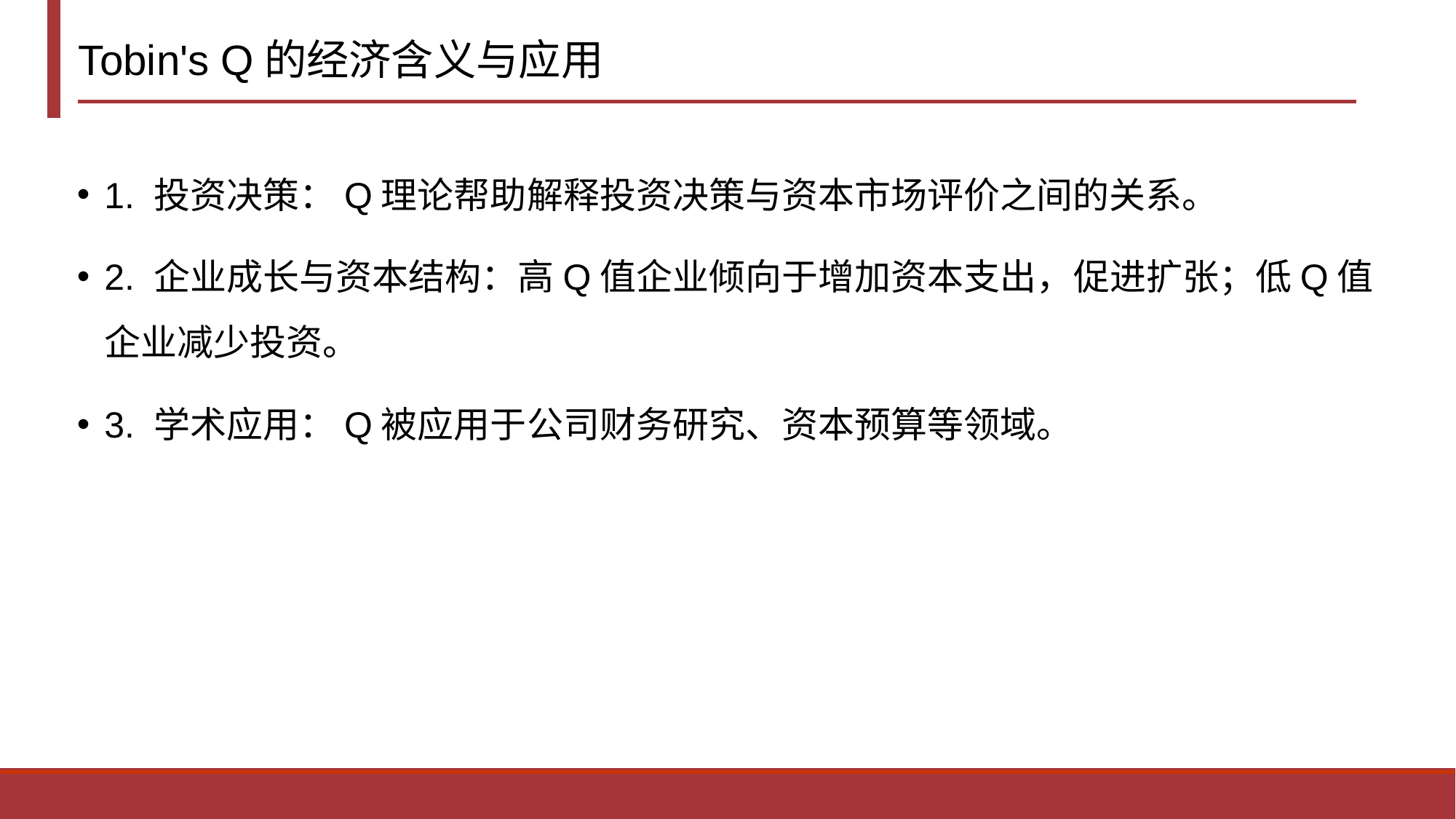

# Tobin's Q的经济含义与应用
1. 投资决策：Q理论帮助解释投资决策与资本市场评价之间的关系。
2. 企业成长与资本结构：高Q值企业倾向于增加资本支出，促进扩张；低Q值企业减少投资。
3. 学术应用：Q被应用于公司财务研究、资本预算等领域。